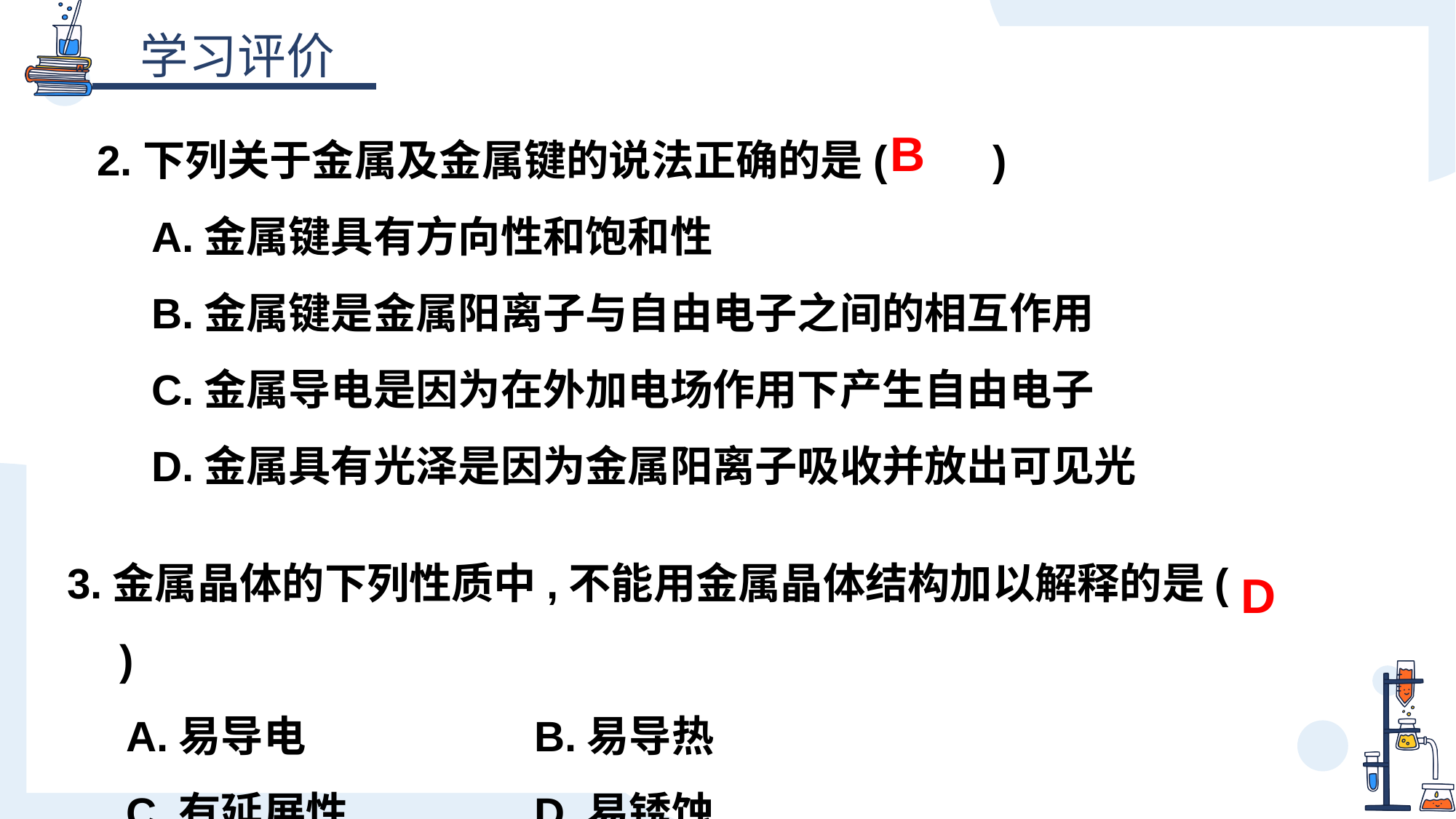

2.下列关于金属及金属键的说法正确的是(　　)
A.金属键具有方向性和饱和性
B.金属键是金属阳离子与自由电子之间的相互作用
C.金属导电是因为在外加电场作用下产生自由电子
D.金属具有光泽是因为金属阳离子吸收并放出可见光
B
3.金属晶体的下列性质中,不能用金属晶体结构加以解释的是(　　)
     A.易导电	                B.易导热
     C.有延展性	                D.易锈蚀
D